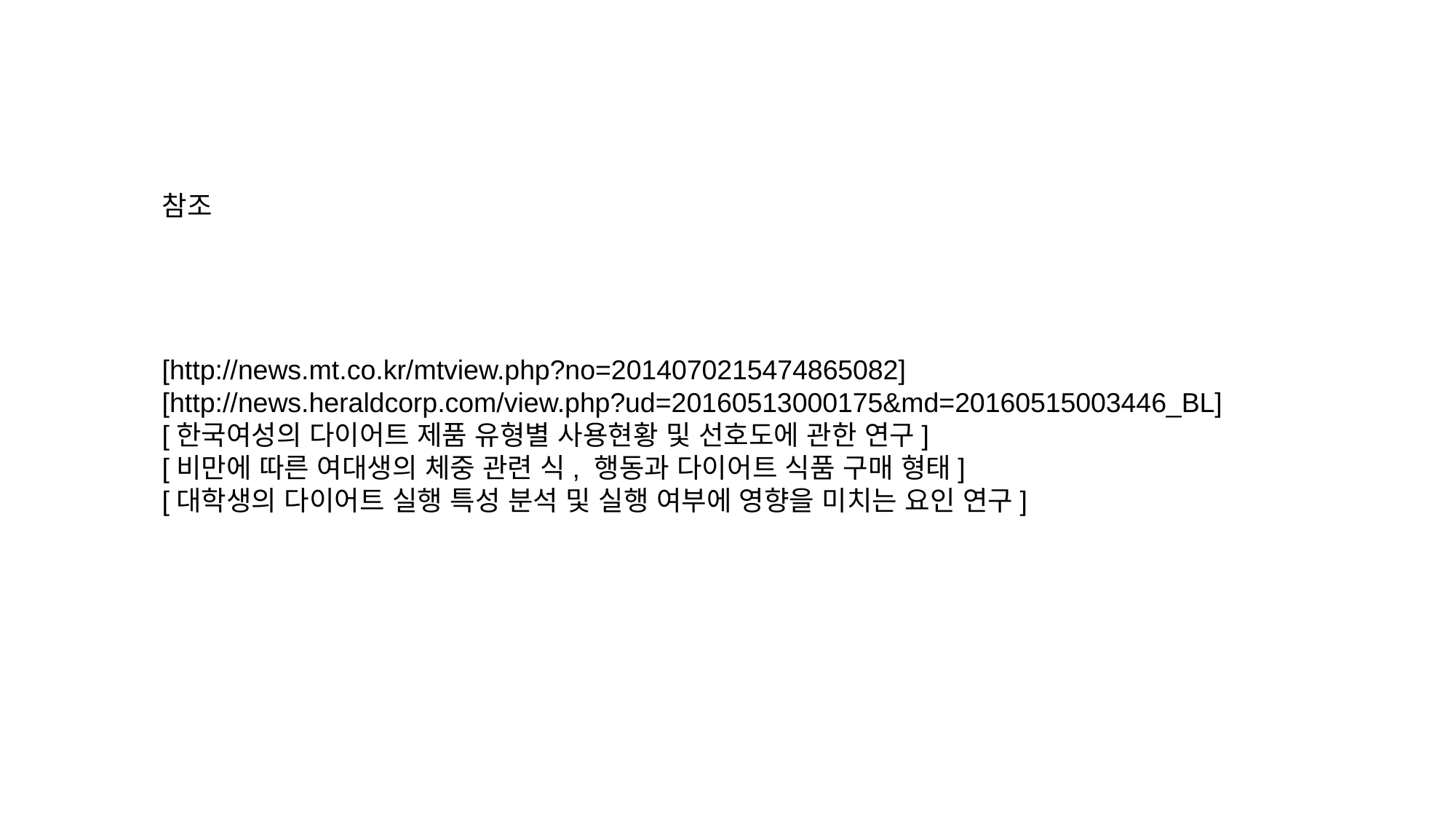

참조

[http://news.mt.co.kr/mtview.php?no=2014070215474865082]
[http://news.heraldcorp.com/view.php?ud=20160513000175&md=20160515003446_BL]
[한국여성의 다이어트 제품 유형별 사용현황 및 선호도에 관한 연구]
[비만에 따른 여대생의 체중 관련 식, 행동과 다이어트 식품 구매 형태]
[대학생의 다이어트 실행 특성 분석 및 실행 여부에 영향을 미치는 요인 연구]